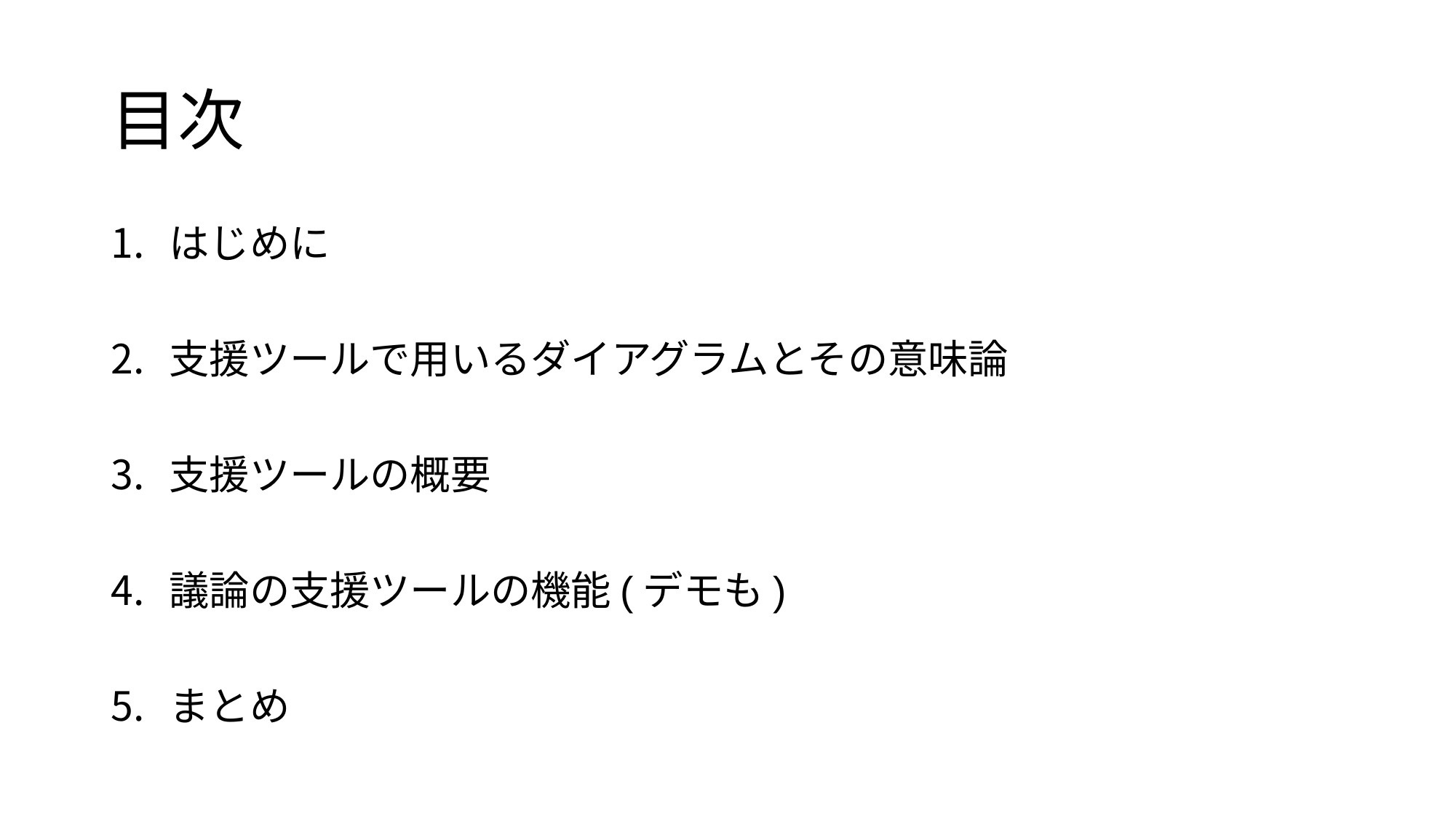

# 目次
はじめに

支援ツールで用いるダイアグラムとその意味論

支援ツールの概要

議論の支援ツールの機能(デモも)

まとめ